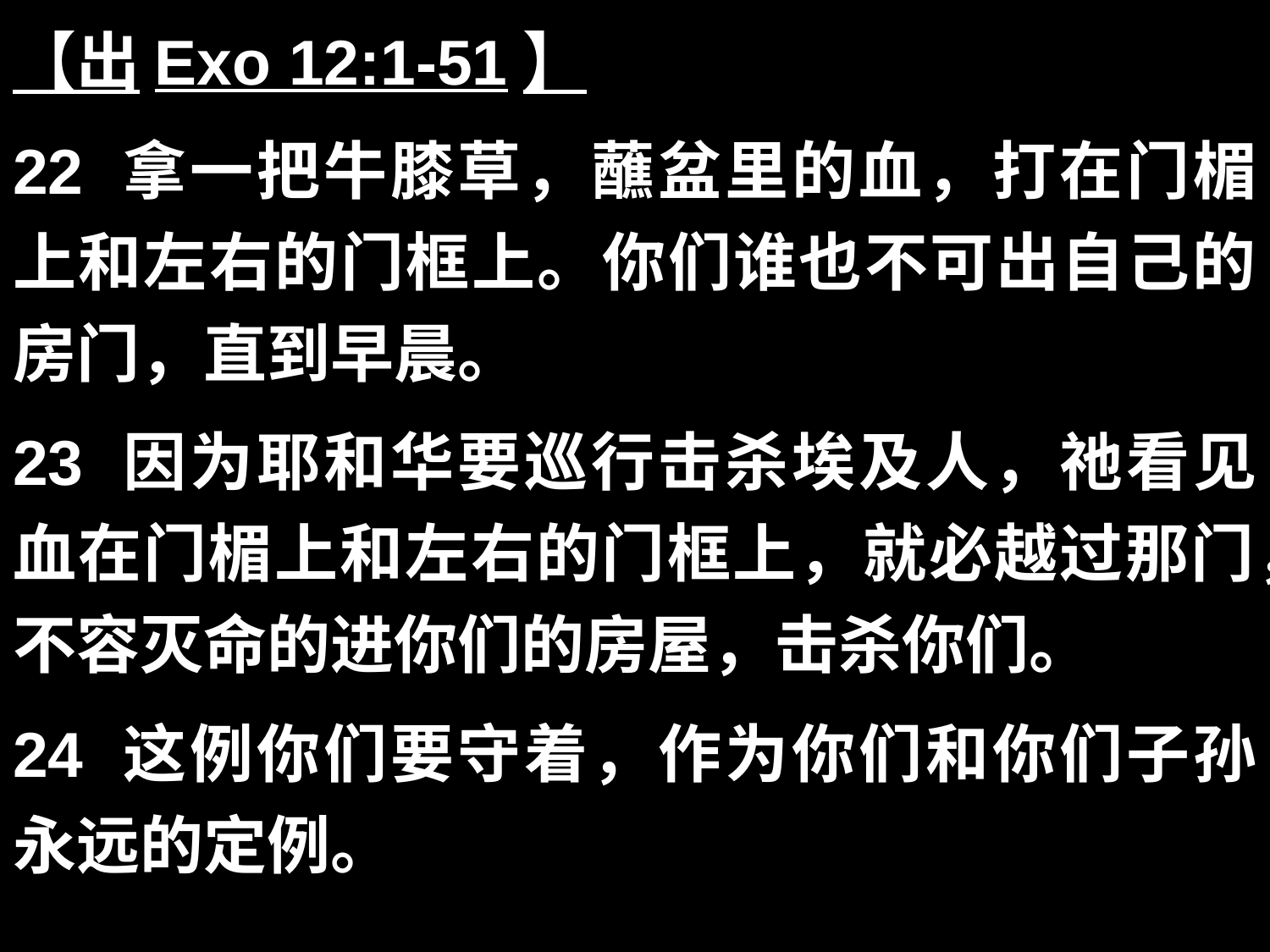

【出Exo 12:1-51】
22 拿一把牛膝草，蘸盆里的血，打在门楣上和左右的门框上。你们谁也不可出自己的房门，直到早晨。
23 因为耶和华要巡行击杀埃及人，祂看见血在门楣上和左右的门框上，就必越过那门，不容灭命的进你们的房屋，击杀你们。
24 这例你们要守着，作为你们和你们子孙永远的定例。